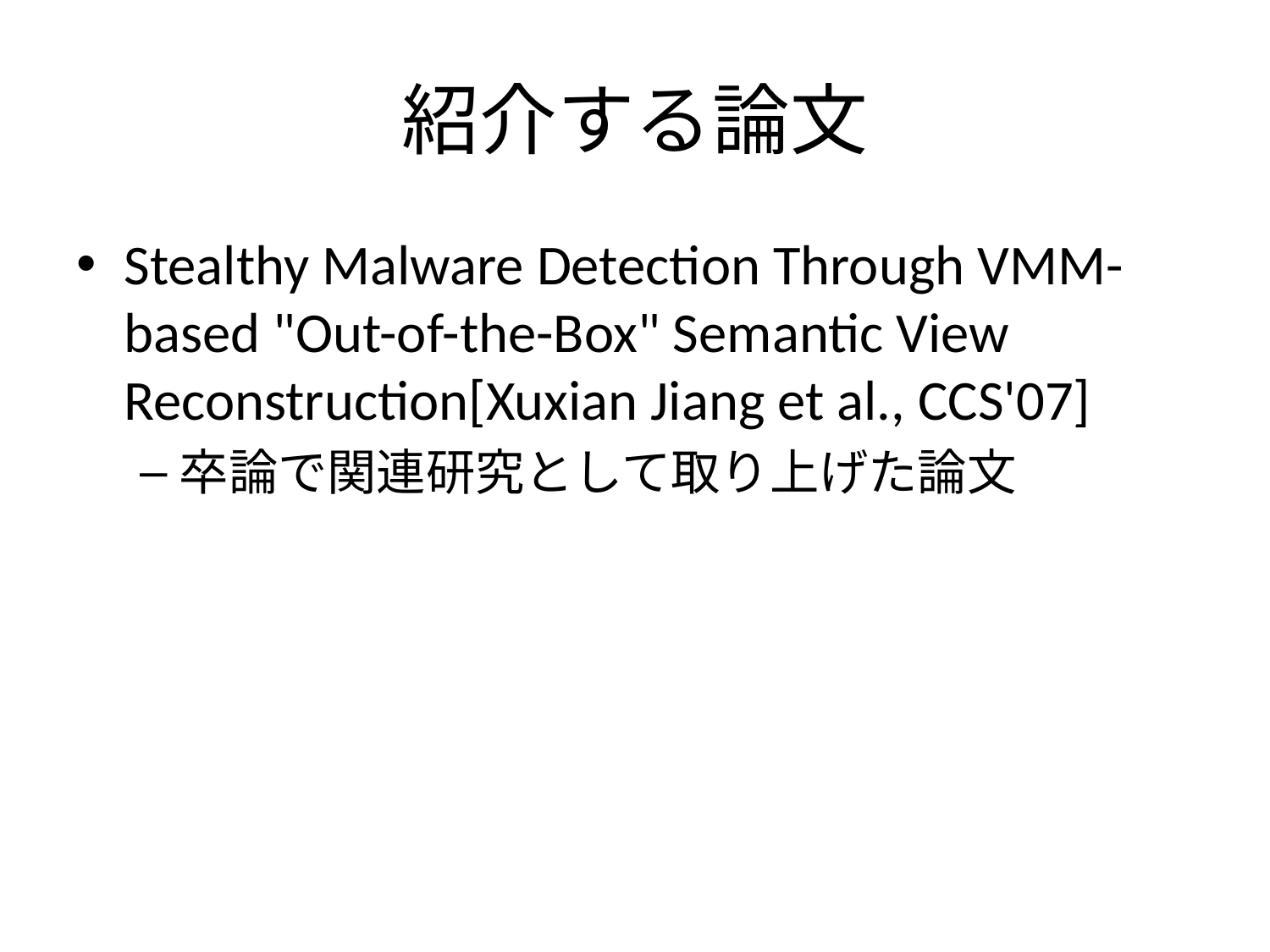

# 紹介する論文
Stealthy Malware Detection Through VMM-based "Out-of-the-Box" Semantic View Reconstruction[Xuxian Jiang et al., CCS'07]
卒論で関連研究として取り上げた論文